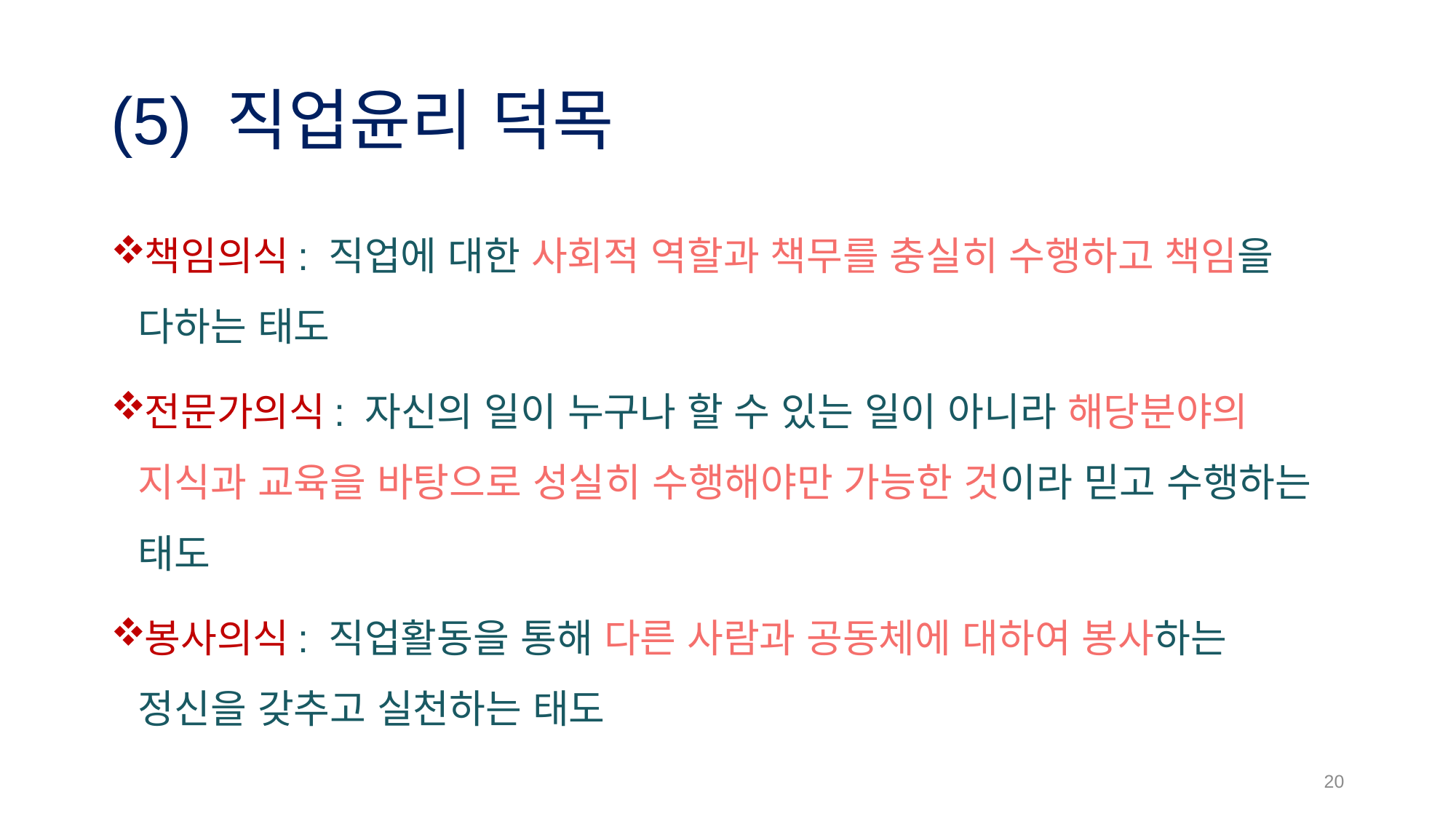

# (5) 직업윤리 덕목
책임의식: 직업에 대한 사회적 역할과 책무를 충실히 수행하고 책임을 다하는 태도
전문가의식: 자신의 일이 누구나 할 수 있는 일이 아니라 해당분야의 지식과 교육을 바탕으로 성실히 수행해야만 가능한 것이라 믿고 수행하는 태도
봉사의식: 직업활동을 통해 다른 사람과 공동체에 대하여 봉사하는 정신을 갖추고 실천하는 태도
20